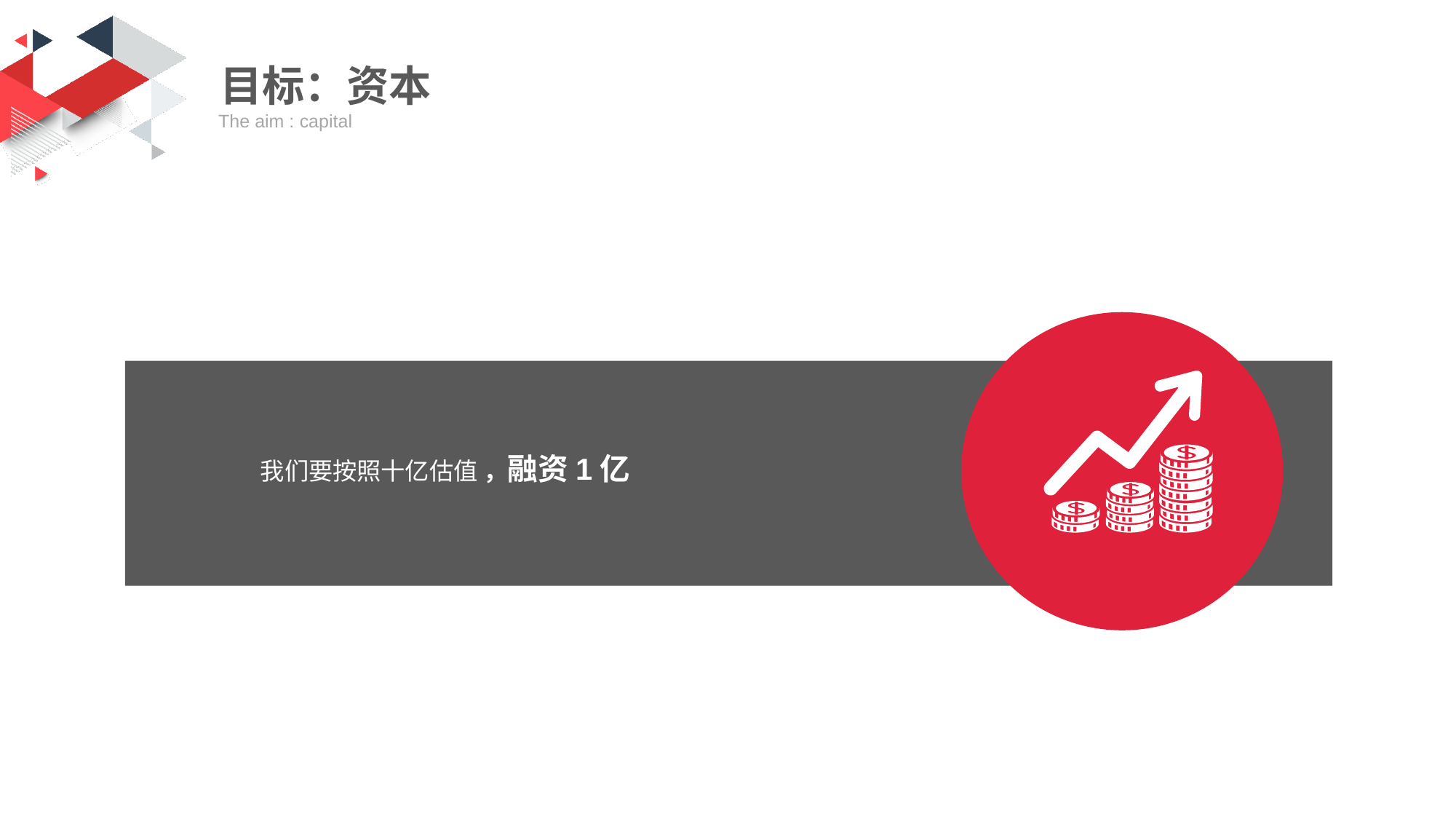

目标：资本
The aim : capital

我们要按照十亿估值 ，融资1亿